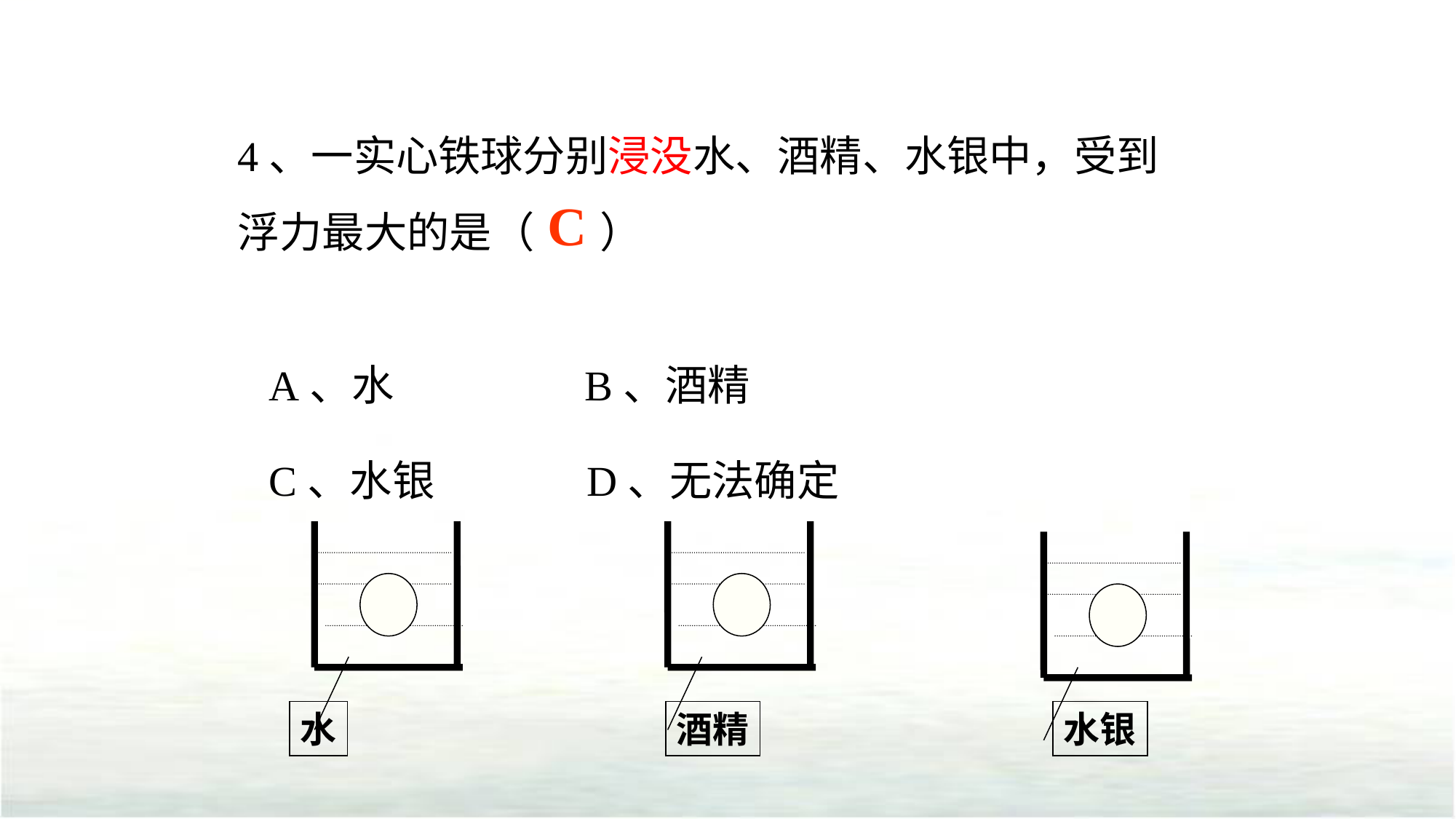

4、一实心铁球分别浸没水、酒精、水银中，受到浮力最大的是（       ）
   A、水                   B、酒精
   C、水银               D、无法确定
C

水
酒精
水银